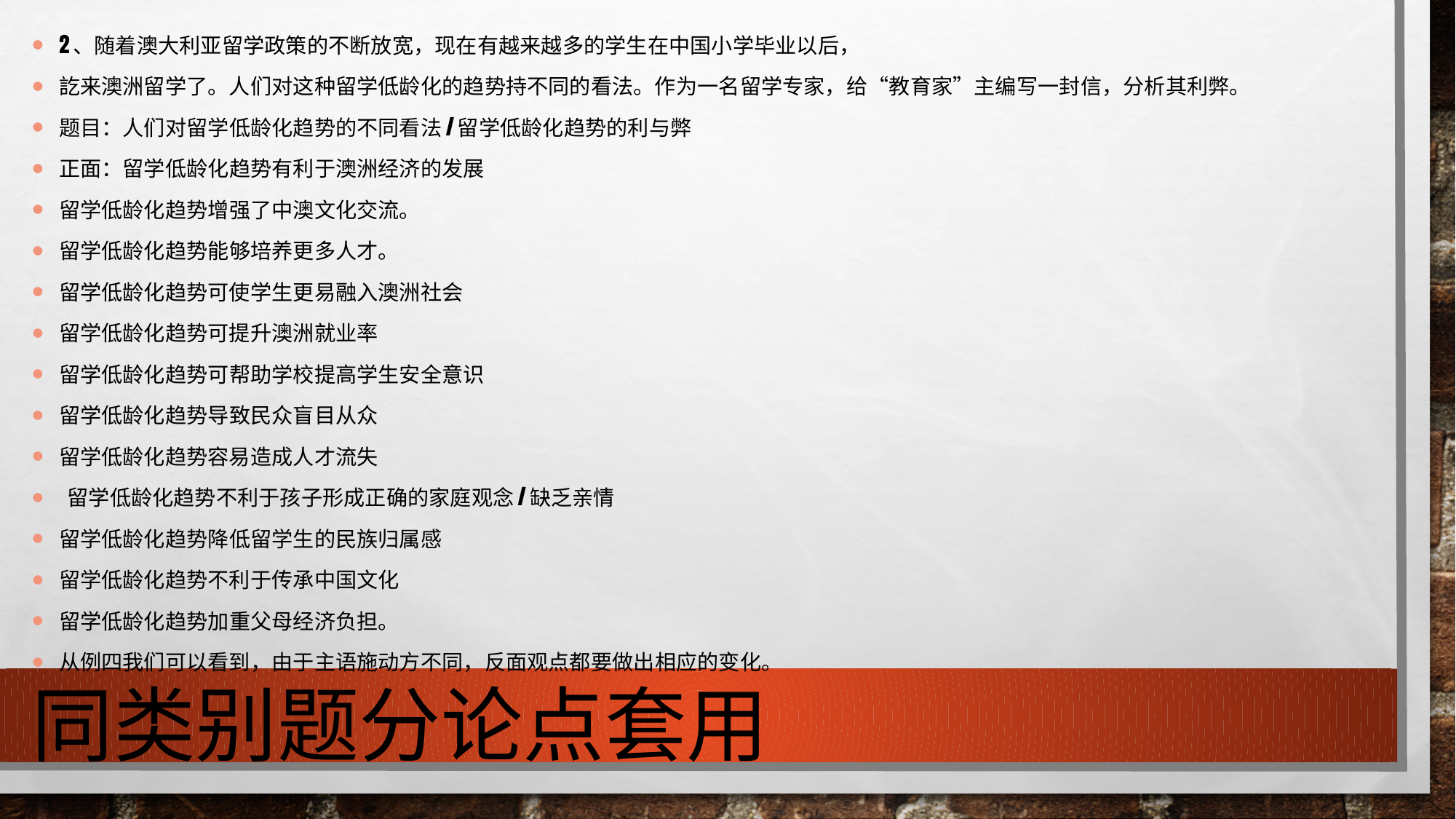

2、随着澳大利亚留学政策的不断放宽，现在有越来越多的学生在中国小学毕业以后，
訖来澳洲留学了。人们对这种留学低龄化的趋势持不同的看法。作为一名留学专家，给“教育家”主编写一封信，分析其利弊。
题目：人们对留学低龄化趋势的不同看法/留学低龄化趋势的利与弊
正面：留学低龄化趋势有利于澳洲经济的发展
留学低龄化趋势增强了中澳文化交流。
留学低龄化趋势能够培养更多人才。
留学低龄化趋势可使学生更易融入澳洲社会
留学低龄化趋势可提升澳洲就业率
留学低龄化趋势可帮助学校提高学生安全意识
留学低龄化趋势导致民众盲目从众
留学低龄化趋势容易造成人才流失
 留学低龄化趋势不利于孩子形成正确的家庭观念/缺乏亲情
留学低龄化趋势降低留学生的民族归属感
留学低龄化趋势不利于传承中国文化
留学低龄化趋势加重父母经济负担。
从例四我们可以看到，由于主语施动方不同，反面观点都要做出相应的变化。

# 同类别题分论点套用